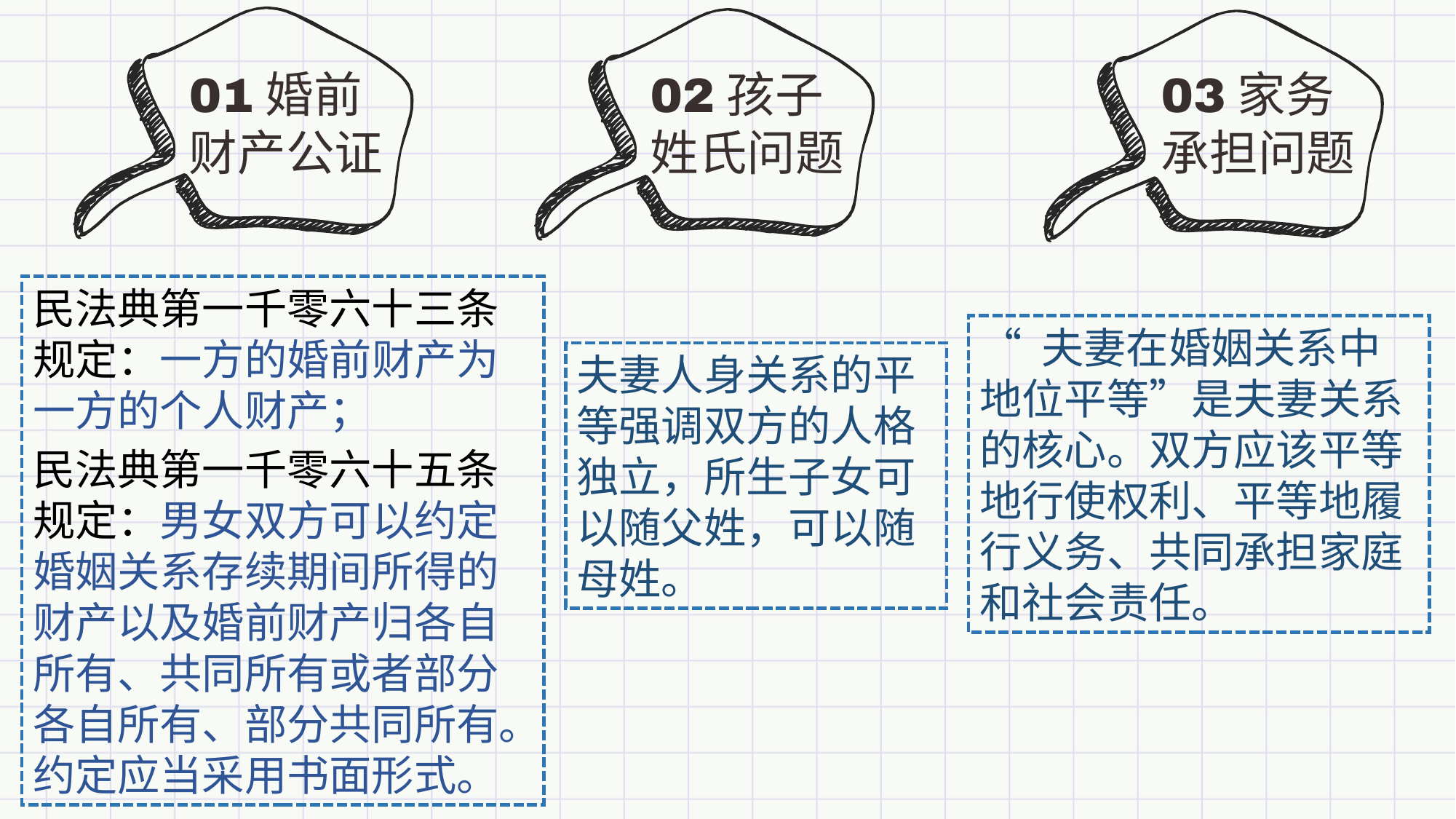

01婚前
财产公证
02孩子
姓氏问题
03家务
承担问题

民法典第一千零六十三条规定：一方的婚前财产为一方的个人财产；
民法典第一千零六十五条规定：男女双方可以约定婚姻关系存续期间所得的财产以及婚前财产归各自所有、共同所有或者部分各自所有、部分共同所有。约定应当采用书面形式。
“ 夫妻在婚姻关系中地位平等”是夫妻关系的核心。双方应该平等地行使权利、平等地履行义务、共同承担家庭和社会责任。
夫妻人身关系的平等强调双方的人格独立，所生子女可以随父姓，可以随母姓。